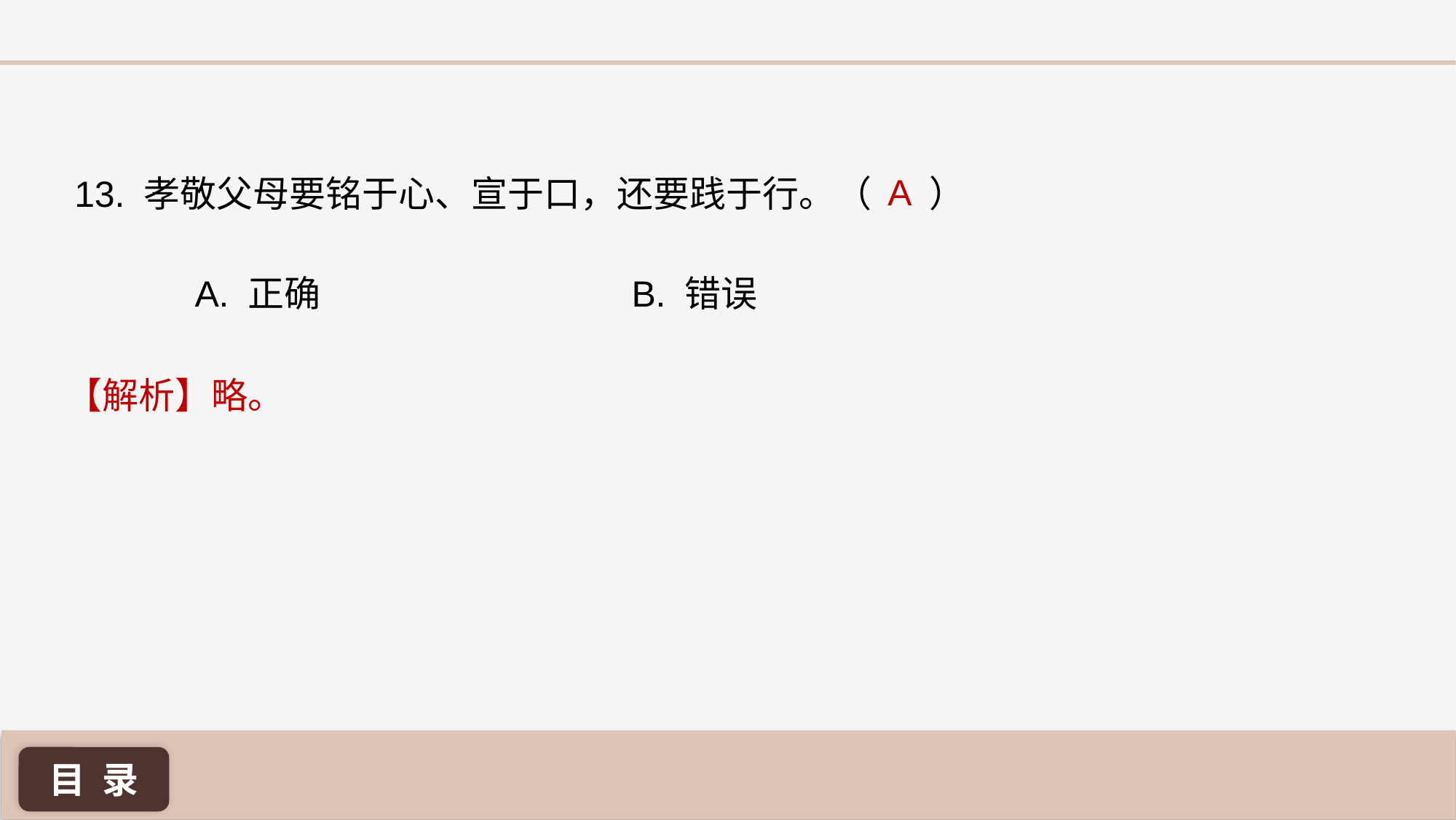

A
13. 孝敬父母要铭于心、宣于口，还要践于行。（       ）
A. 正确 			B. 错误
【解析】略。